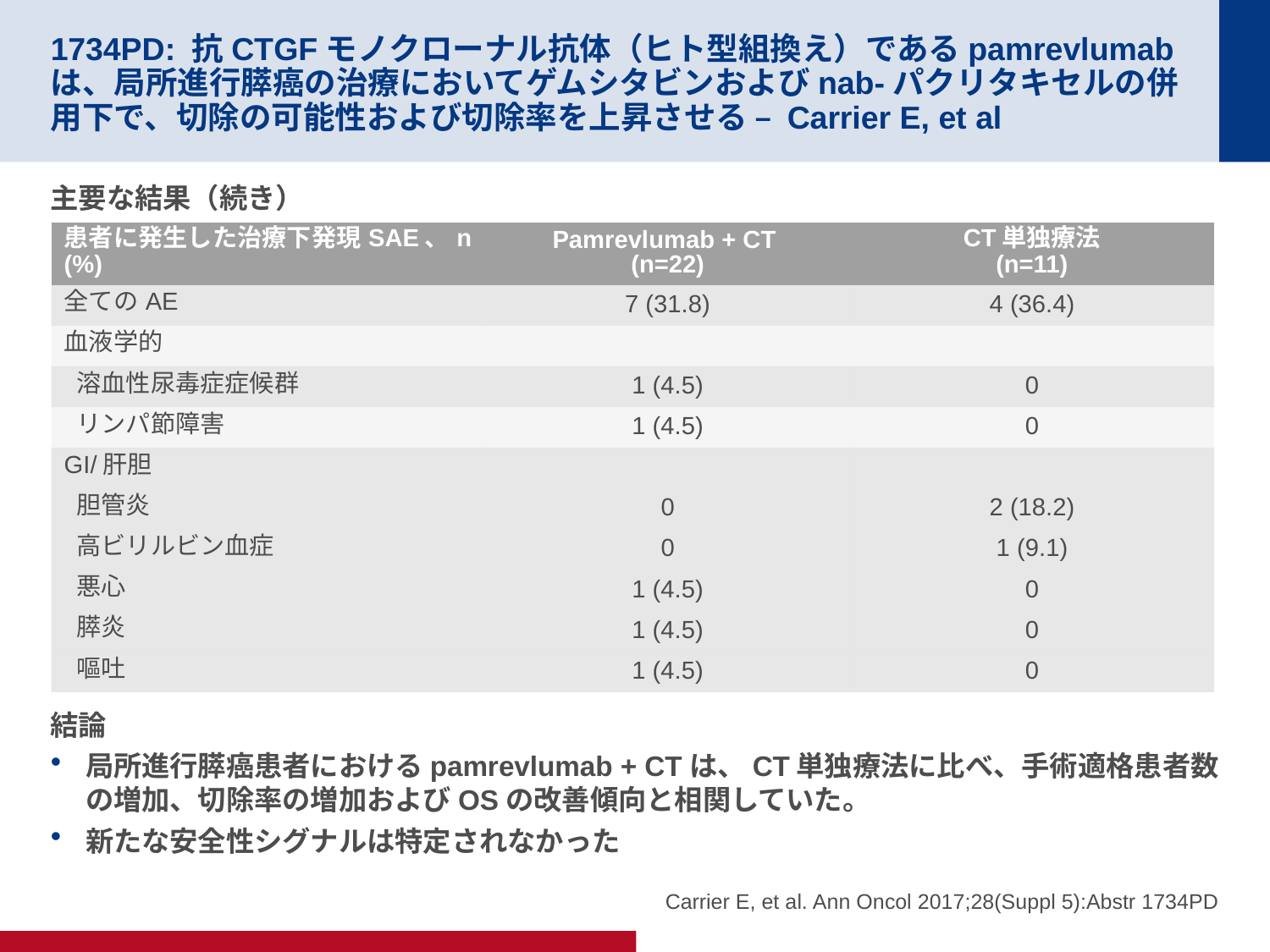

# 1734PD: 抗CTGFモノクローナル抗体（ヒト型組換え）であるpamrevlumabは、局所進行膵癌の治療においてゲムシタビンおよびnab-パクリタキセルの併用下で、切除の可能性および切除率を上昇させる – Carrier E, et al
主要な結果（続き）
結論
局所進行膵癌患者におけるpamrevlumab + CTは、CT単独療法に比べ、手術適格患者数の増加、切除率の増加およびOSの改善傾向と相関していた。
新たな安全性シグナルは特定されなかった

| 患者に発生した治療下発現SAE、n (%) | Pamrevlumab + CT (n=22) | CT単独療法 (n=11) |
| --- | --- | --- |
| 全てのAE | 7 (31.8) | 4 (36.4) |
| 血液学的 |  |  |
| 溶血性尿毒症症候群 | 1 (4.5) | 0 |
| リンパ節障害 | 1 (4.5) | 0 |
| GI/肝胆 |  |  |
| 胆管炎 | 0 | 2 (18.2) |
| 高ビリルビン血症 | 0 | 1 (9.1) |
| 悪心 | 1 (4.5) | 0 |
| 膵炎 | 1 (4.5) | 0 |
| 嘔吐 | 1 (4.5) | 0 |

Carrier E, et al. Ann Oncol 2017;28(Suppl 5):Abstr 1734PD